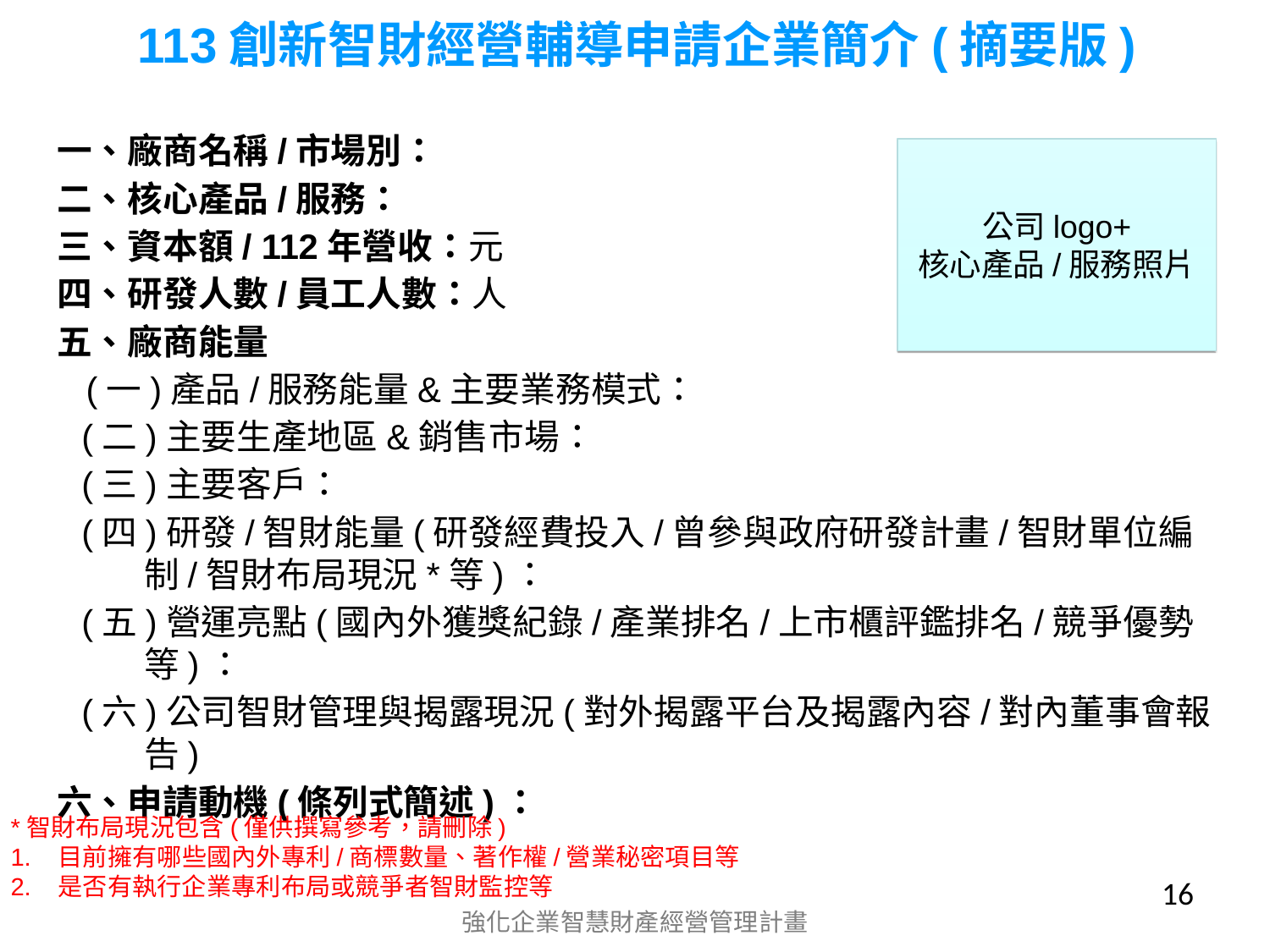

113創新智財經營輔導申請企業簡介(摘要版)
一、廠商名稱/市場別：
二、核心產品/服務：
三、資本額/ 112年營收：元
四、研發人數/員工人數：人
五、廠商能量
   (一)產品/服務能量&主要業務模式：
(二)主要生產地區&銷售市場：
(三)主要客戶：
(四)研發/智財能量(研發經費投入/曾參與政府研發計畫/智財單位編制/智財布局現況*等)：
(五)營運亮點(國內外獲獎紀錄/產業排名/上市櫃評鑑排名/競爭優勢等)：
(六)公司智財管理與揭露現況(對外揭露平台及揭露內容/對內董事會報告)
六、申請動機(條列式簡述)：

公司logo+
核心產品/服務照片
*智財布局現況包含(僅供撰寫參考，請刪除)
目前擁有哪些國內外專利/商標數量、著作權/營業秘密項目等
是否有執行企業專利布局或競爭者智財監控等
16
強化企業智慧財產經營管理計畫